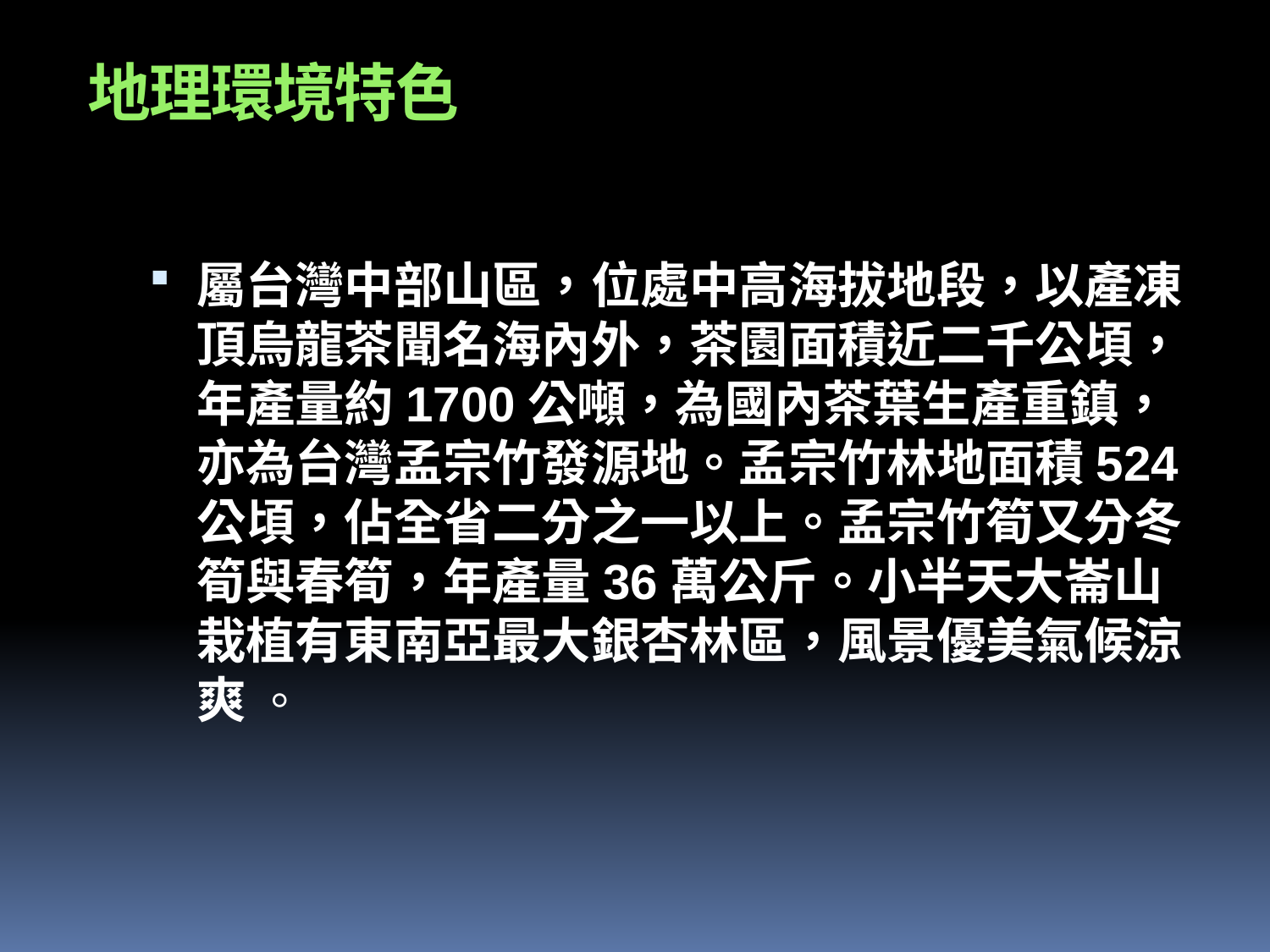

# 地理環境特色
屬台灣中部山區，位處中高海拔地段，以產凍頂烏龍茶聞名海內外，茶園面積近二千公頃，年產量約1700公噸，為國內茶葉生產重鎮，亦為台灣孟宗竹發源地。孟宗竹林地面積524公頃，佔全省二分之一以上。孟宗竹筍又分冬筍與春筍，年產量36萬公斤。小半天大崙山栽植有東南亞最大銀杏林區，風景優美氣候涼爽 。